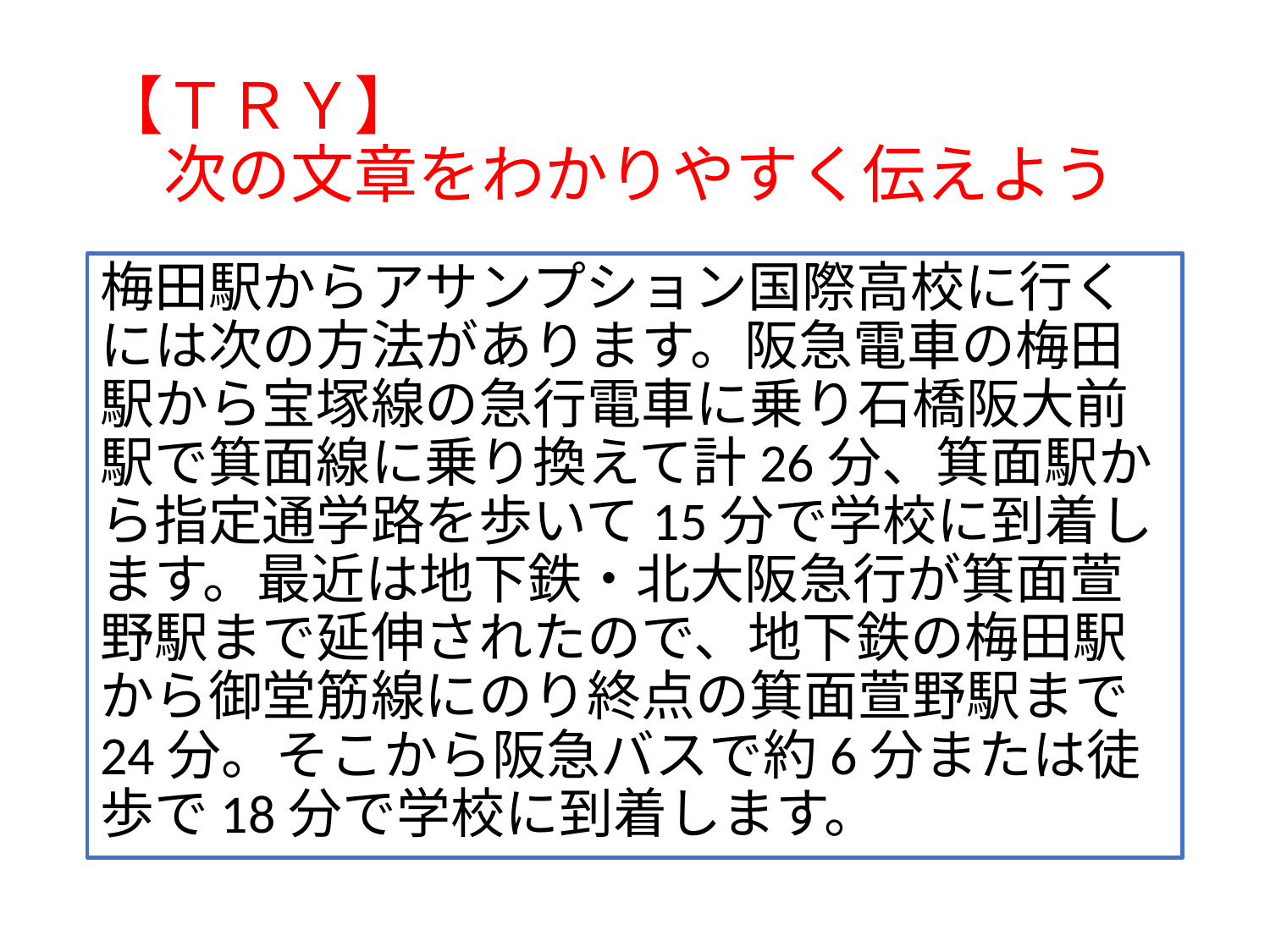

# 【ＴＲＹ】 　次の文章をわかりやすく伝えよう
梅田駅からアサンプション国際高校に行くには次の方法があります。阪急電車の梅田駅から宝塚線の急行電車に乗り石橋阪大前駅で箕面線に乗り換えて計26分、箕面駅から指定通学路を歩いて15分で学校に到着します。最近は地下鉄・北大阪急行が箕面萱野駅まで延伸されたので、地下鉄の梅田駅から御堂筋線にのり終点の箕面萱野駅まで24分。そこから阪急バスで約6分または徒歩で18分で学校に到着します。